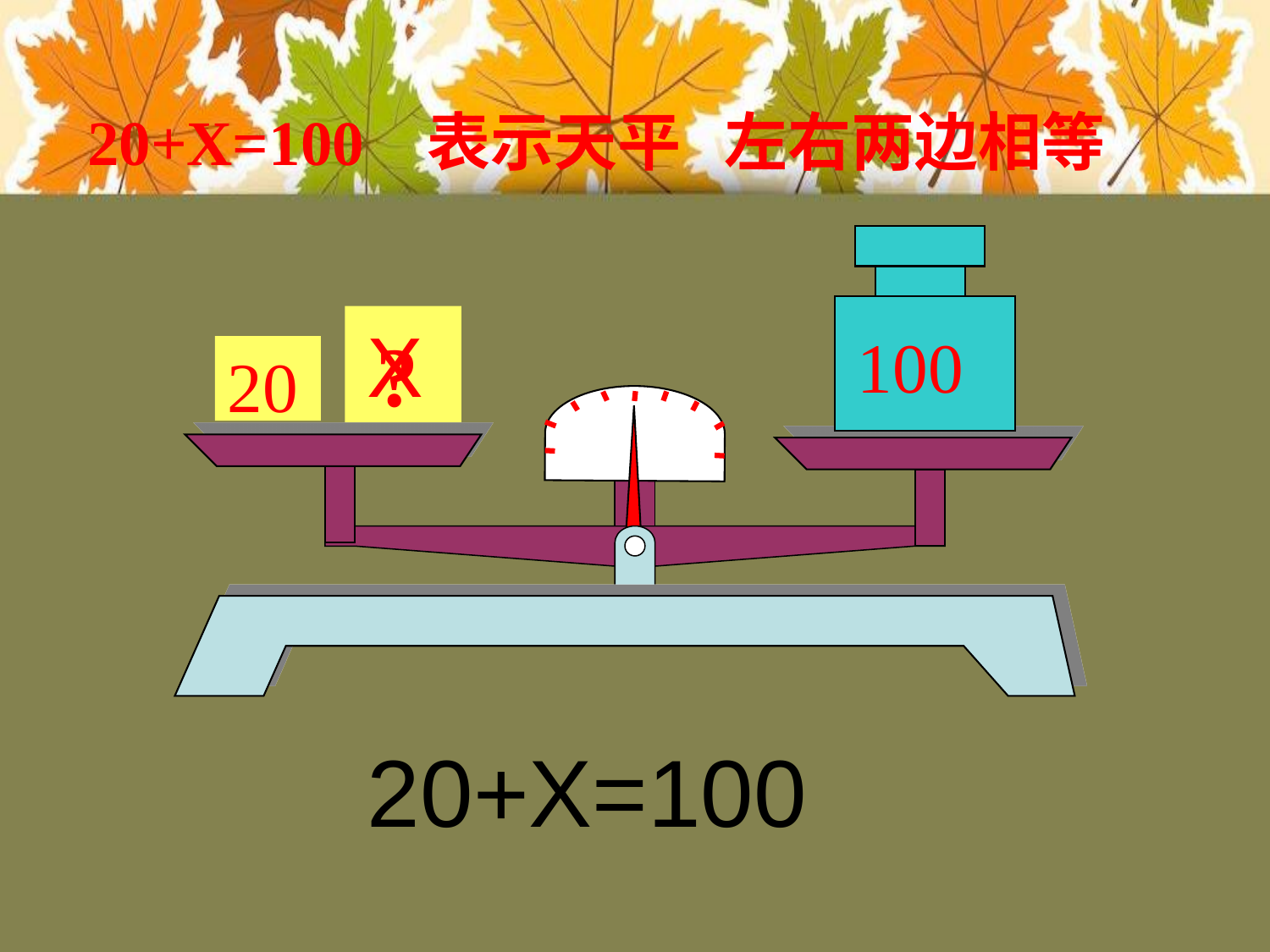

20+X=100   表示天平   左右两边相等

X
?
100

20

20+X=100